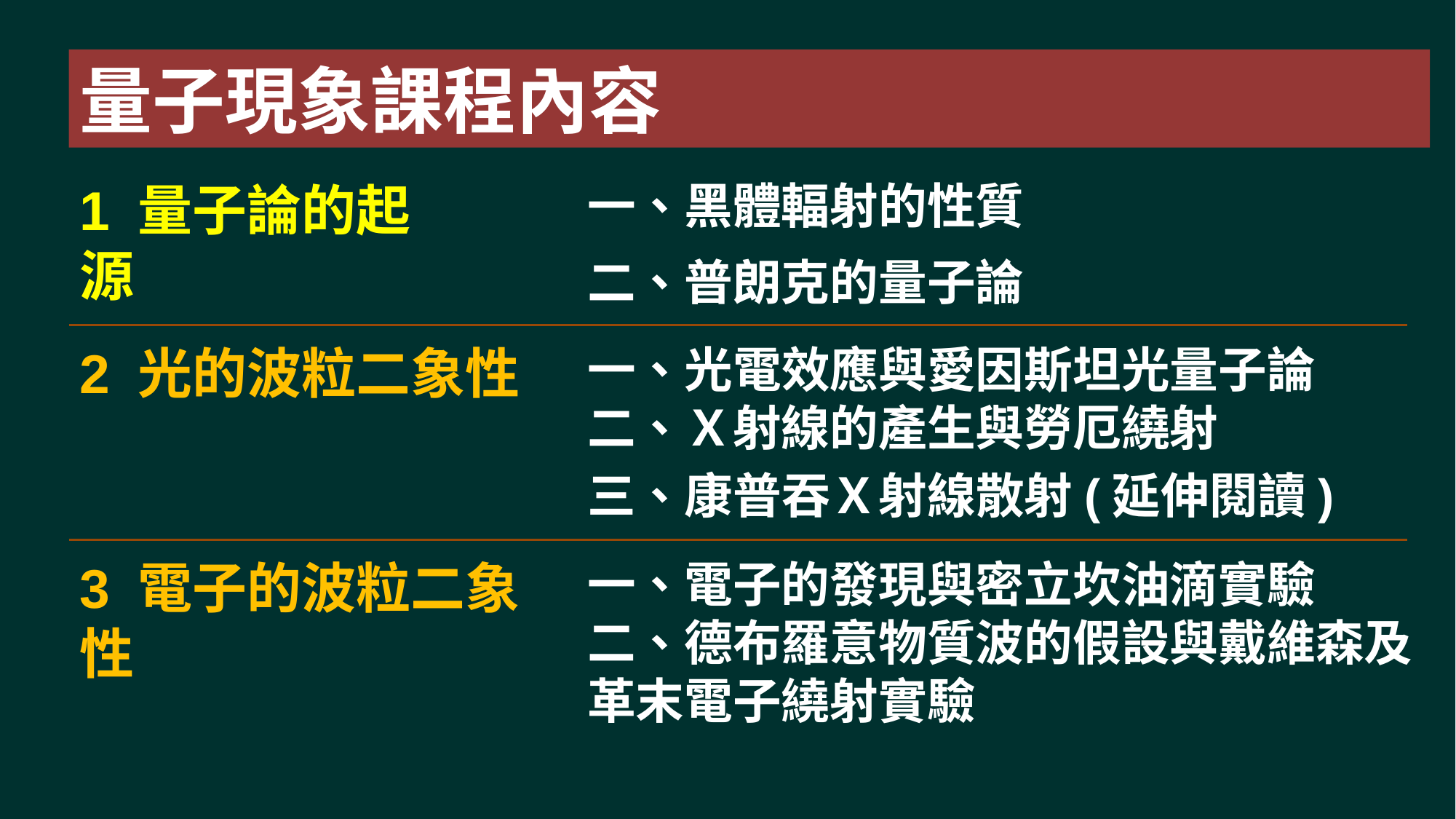

量子現象課程內容
1 量子論的起源
一、黑體輻射的性質
二、普朗克的量子論
2 光的波粒二象性
一、光電效應與愛因斯坦光量子論
二、Ｘ射線的產生與勞厄繞射
三、康普吞Ｘ射線散射(延伸閱讀)
3 電子的波粒二象性
一、電子的發現與密立坎油滴實驗
二、德布羅意物質波的假設與戴維森及革末電子繞射實驗